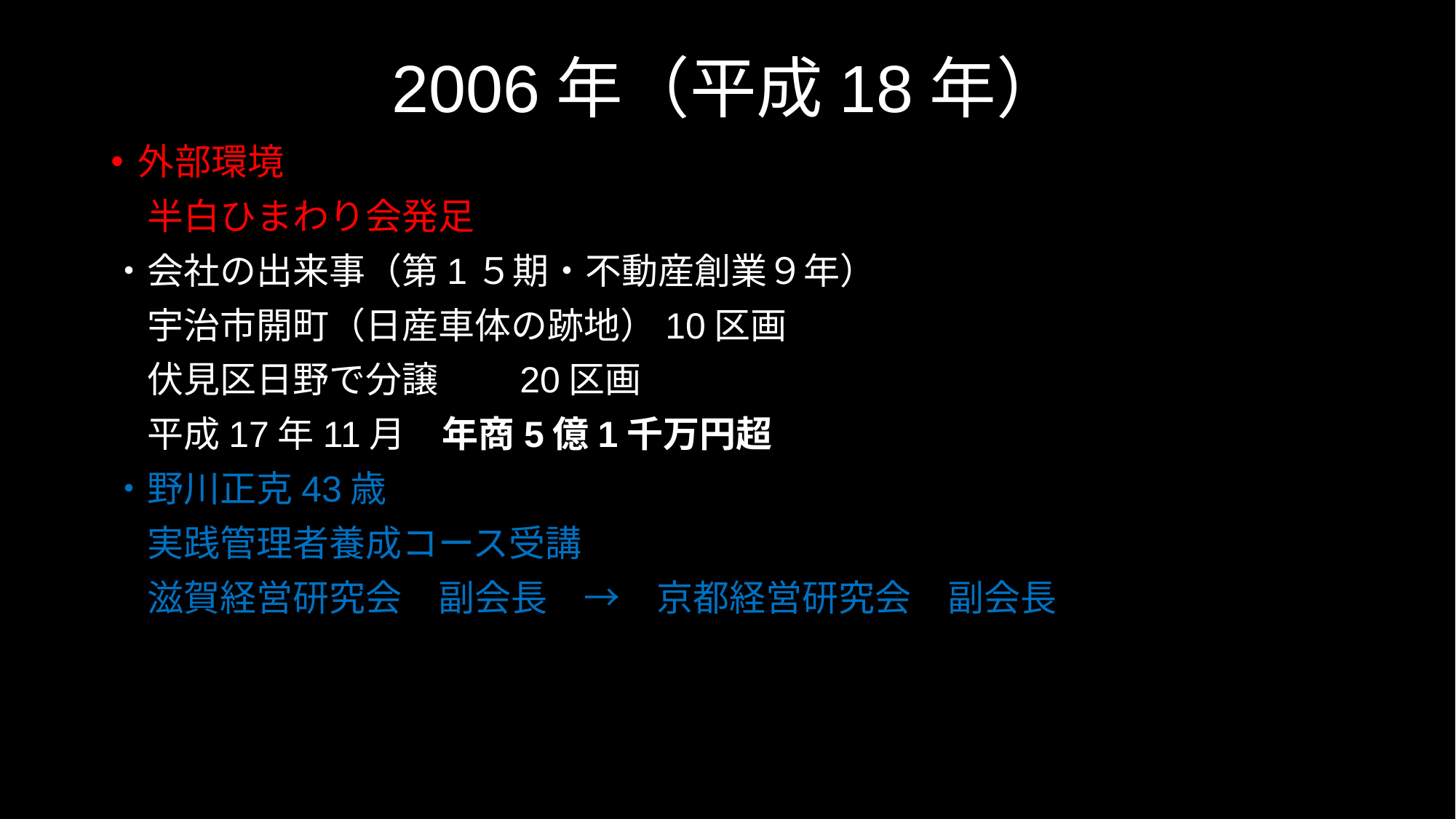

# 2006年（平成18年）
外部環境
　半白ひまわり会発足
・会社の出来事（第1５期・不動産創業９年）
　宇治市開町（日産車体の跡地）10区画
　伏見区日野で分譲　　20区画
　平成17年11月　年商5億1千万円超
・野川正克43歳
　実践管理者養成コース受講
　滋賀経営研究会　副会長　→　京都経営研究会　副会長